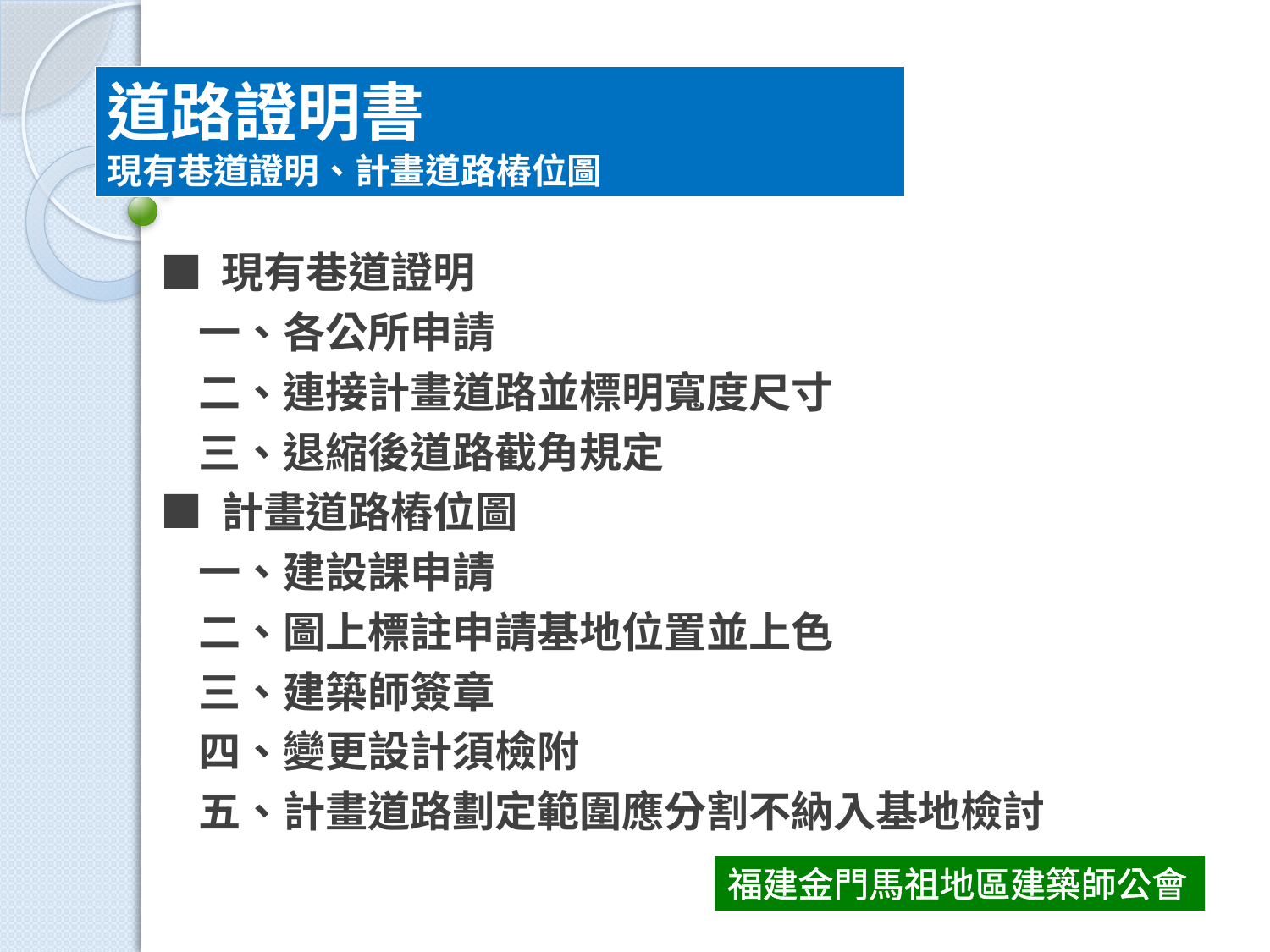

道路證明書
現有巷道證明、計畫道路樁位圖
■ 現有巷道證明
   一、各公所申請
   二、連接計畫道路並標明寬度尺寸
   三、退縮後道路截角規定
■ 計畫道路樁位圖
   一、建設課申請
   二、圖上標註申請基地位置並上色
   三、建築師簽章
   四、變更設計須檢附
   五、計畫道路劃定範圍應分割不納入基地檢討

福建金門馬祖地區建築師公會